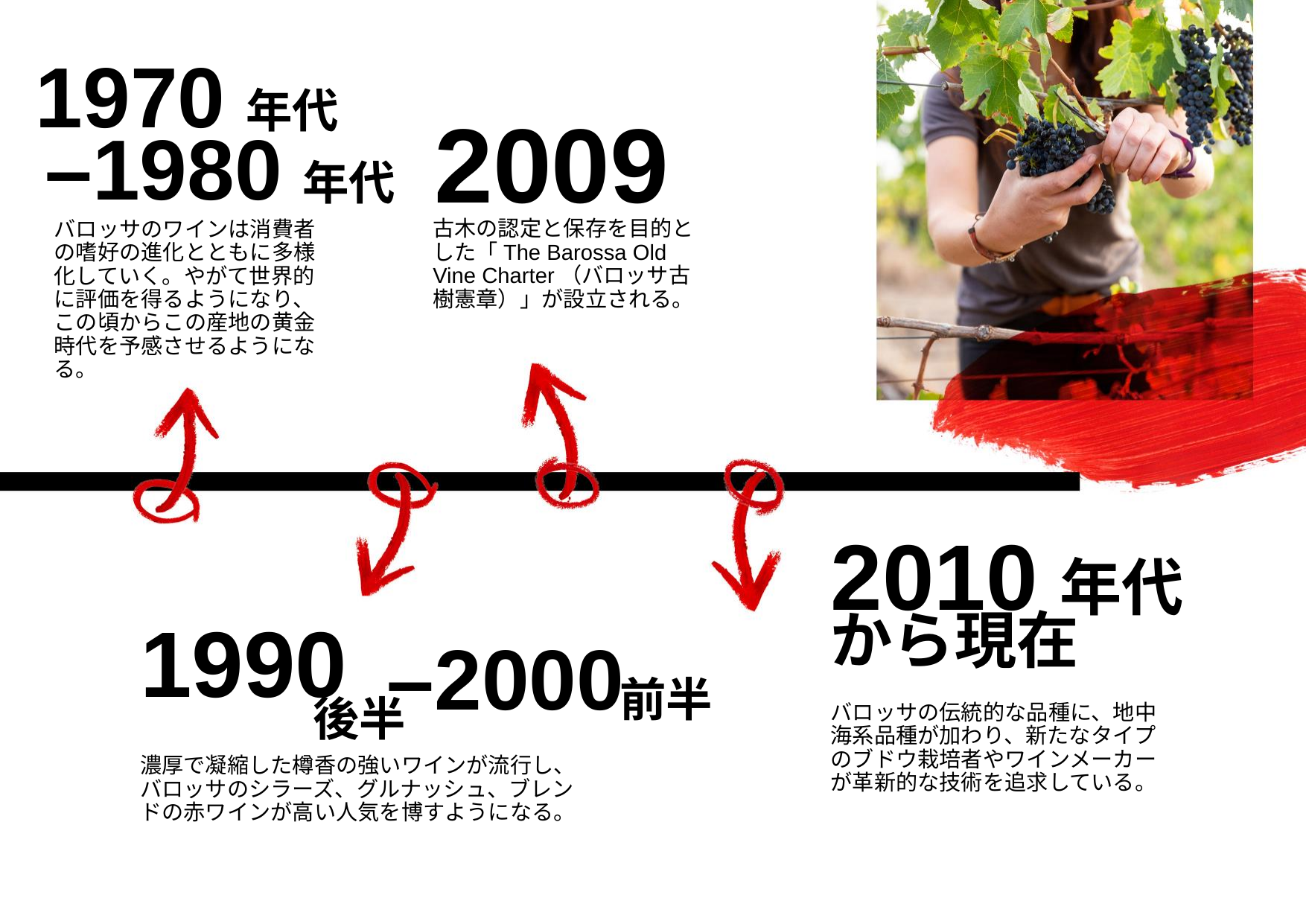

1970年代
2009
–1980年代
古木の認定と保存を目的とした「The Barossa Old Vine Charter（バロッサ古樹憲章）」が設立される。
バロッサのワインは消費者の嗜好の進化とともに多様化していく。やがて世界的に評価を得るようになり、この頃からこの産地の黄金時代を予感させるようになる。
2010年代
から現在
1990
–2000
前半
後半
バロッサの伝統的な品種に、地中海系品種が加わり、新たなタイプのブドウ栽培者やワインメーカーが革新的な技術を追求している。
濃厚で凝縮した樽香の強いワインが流行し、バロッサのシラーズ、グルナッシュ、ブレンドの赤ワインが高い人気を博すようになる。